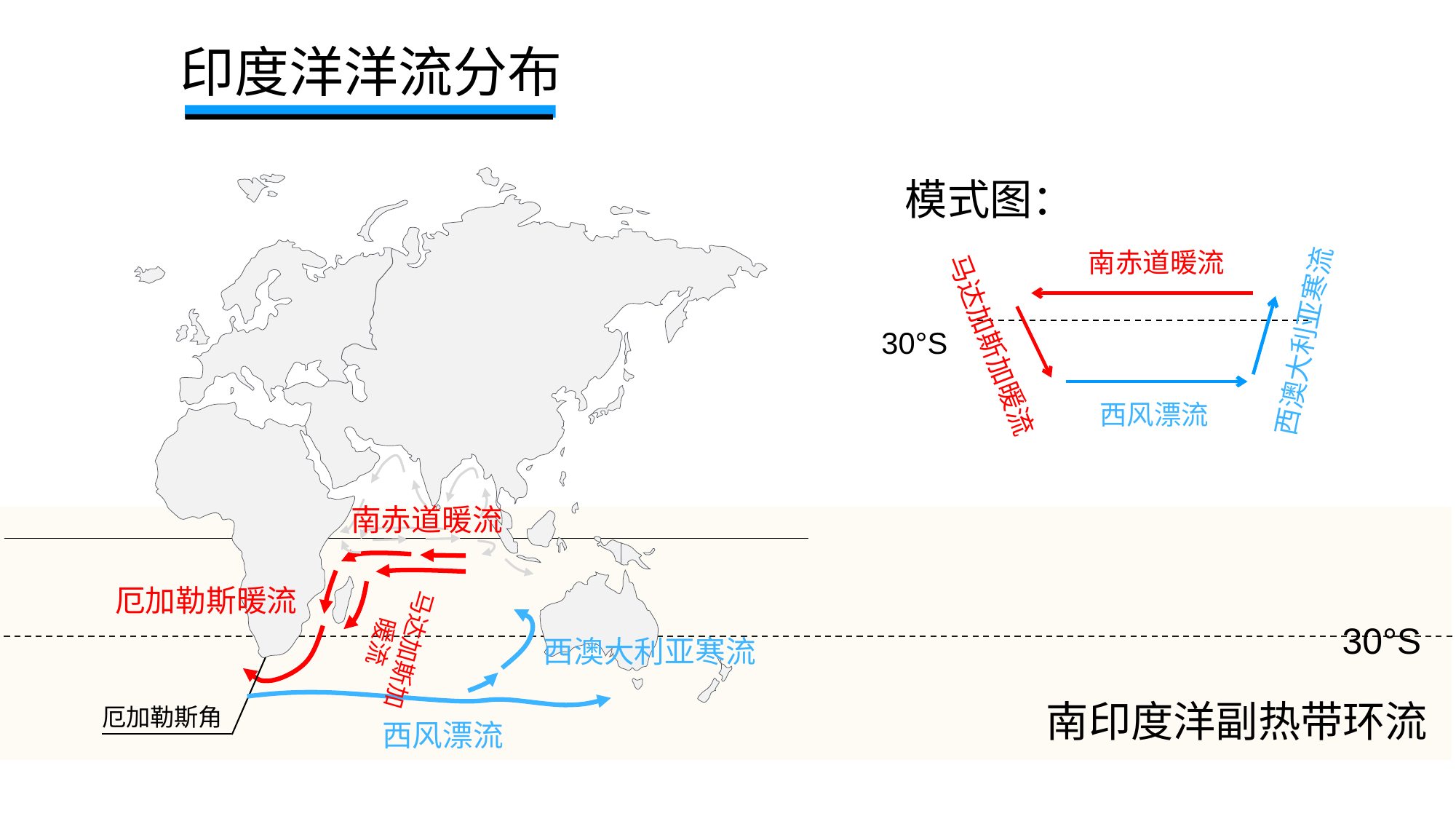

印度洋洋流分布

模式图：
南赤道暖流
西澳大利亚寒流
30°S
马达加斯加暖流
西风漂流

南赤道暖流

马达加斯加暖流
厄加勒斯暖流

30°S
西澳大利亚寒流
南印度洋副热带环流

厄加勒斯角
西风漂流